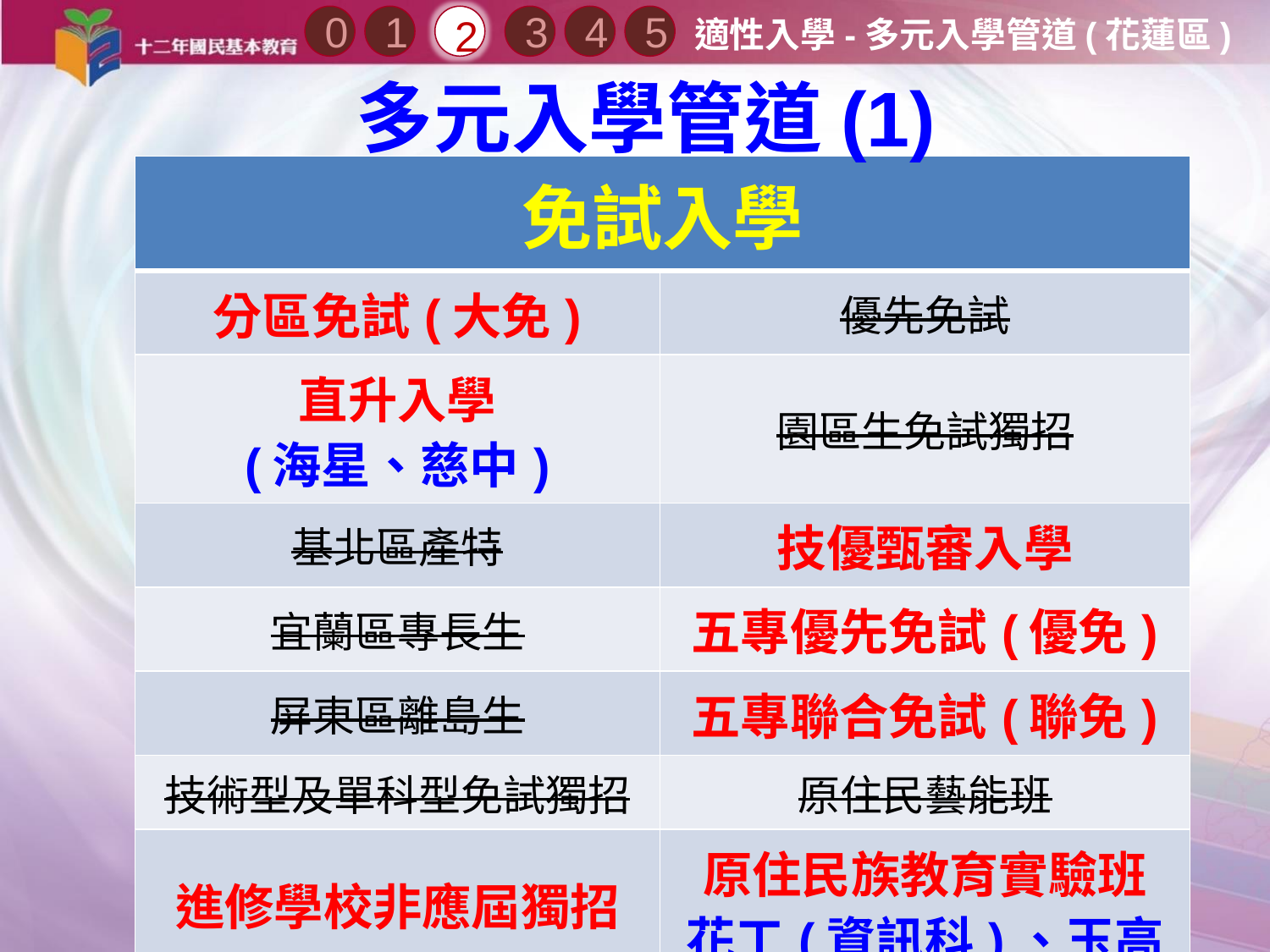

0
2
3
1
4
5
適性入學-多元入學管道(花蓮區)
多元入學管道(1)
| 免試入學 |  |
| --- | --- |
| 分區免試(大免) | 優先免試 |
| 直升入學 (海星、慈中) | 園區生免試獨招 |
| 基北區產特 | 技優甄審入學 |
| 宜蘭區專長生 | 五專優先免試(優免) |
| 屏東區離島生 | 五專聯合免試(聯免) |
| 技術型及單科型免試獨招 | 原住民藝能班 |
| 進修學校非應屆獨招 | 原住民族教育實驗班 花工(資訊科)、玉高 |
| 學習區完全免試(完免) | 臺商子弟專案 |